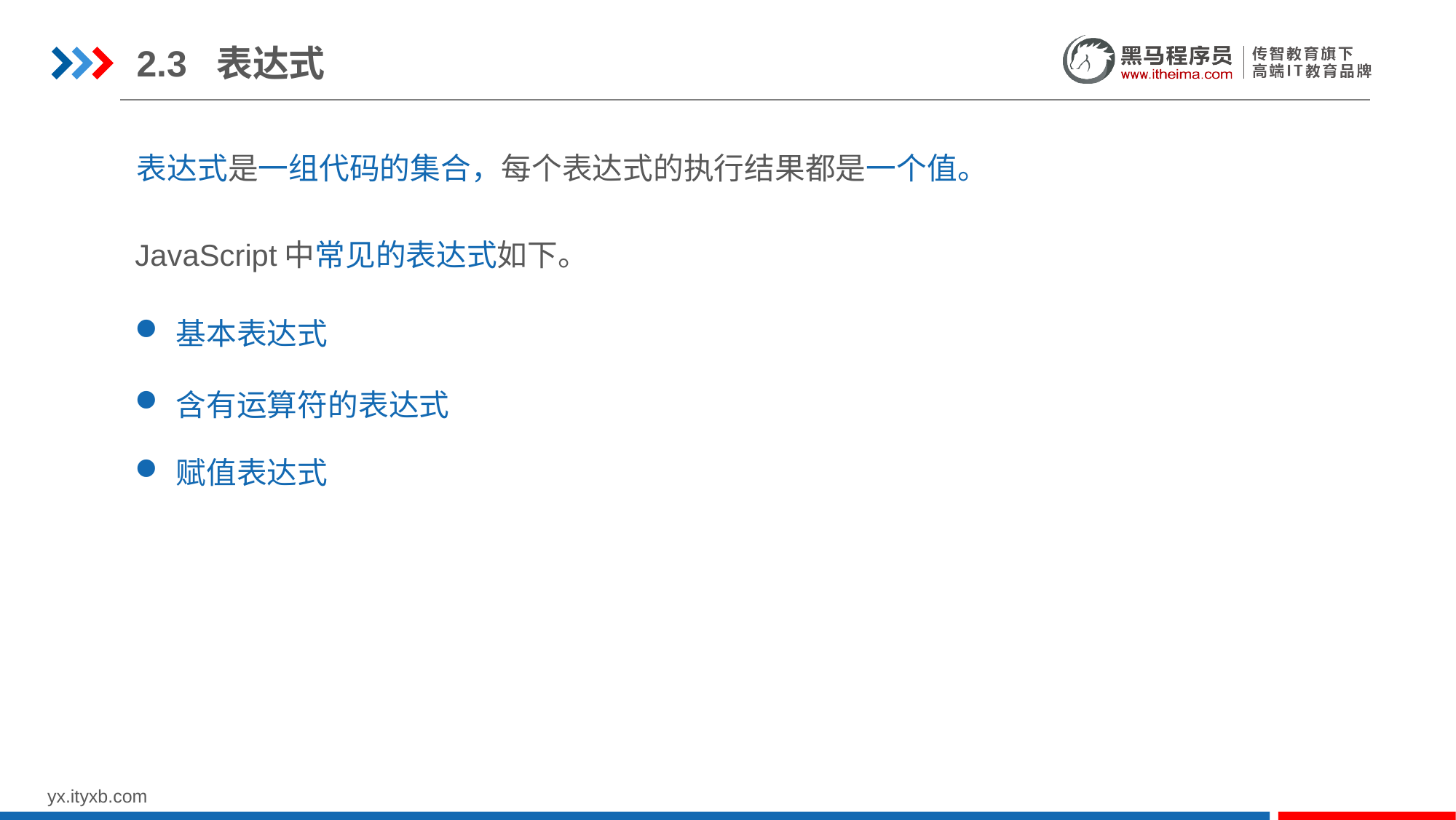

2.3  表达式
表达式是一组代码的集合，每个表达式的执行结果都是一个值。
JavaScript中常见的表达式如下。

基本表达式

含有运算符的表达式

赋值表达式